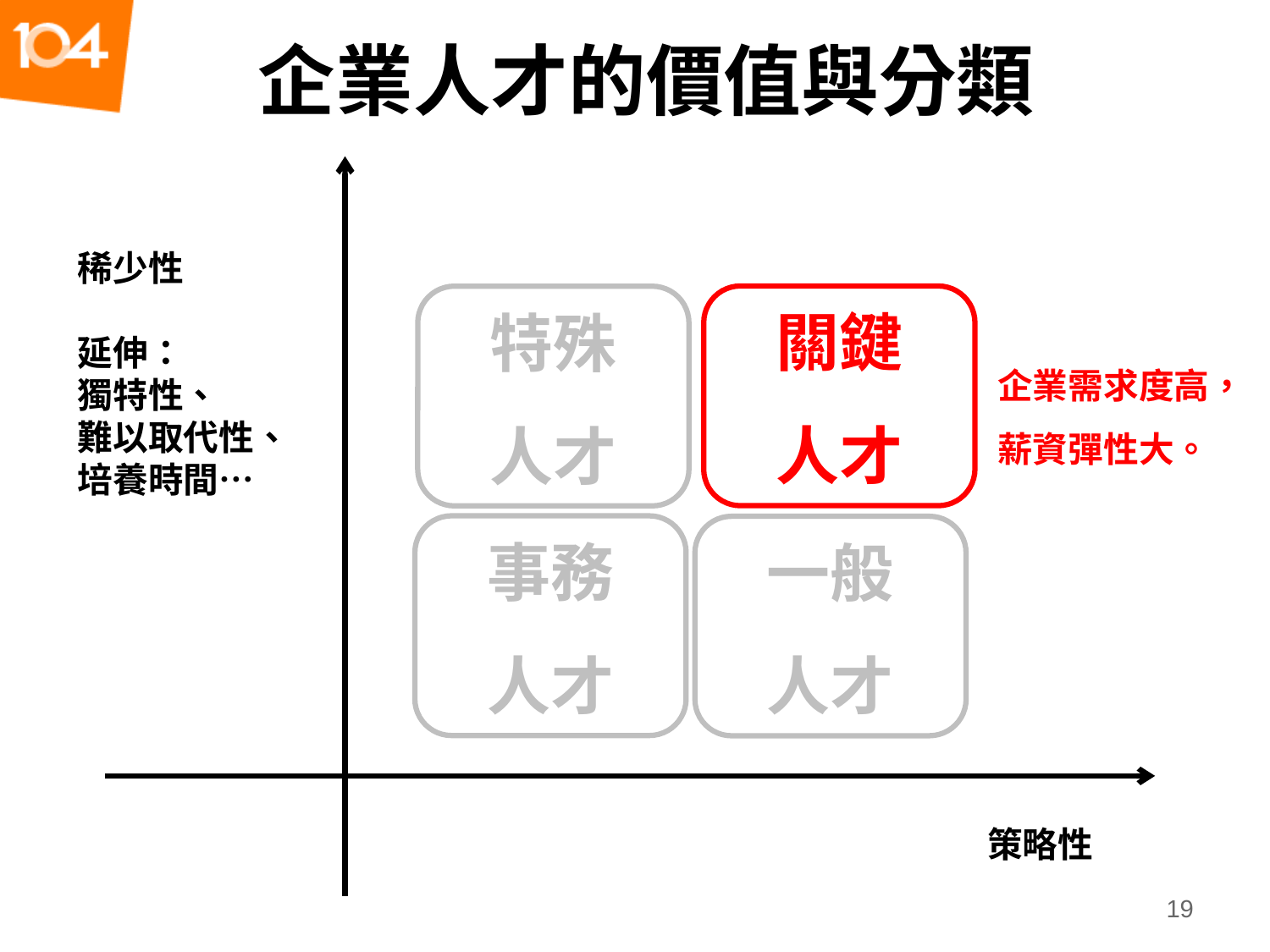

企業人才的價值與分類
稀少性

延伸：
獨特性、
難以取代性、
培養時間…
關鍵
人才
特殊
人才
企業需求度高，薪資彈性大。
事務
人才
一般
人才
策略性
19